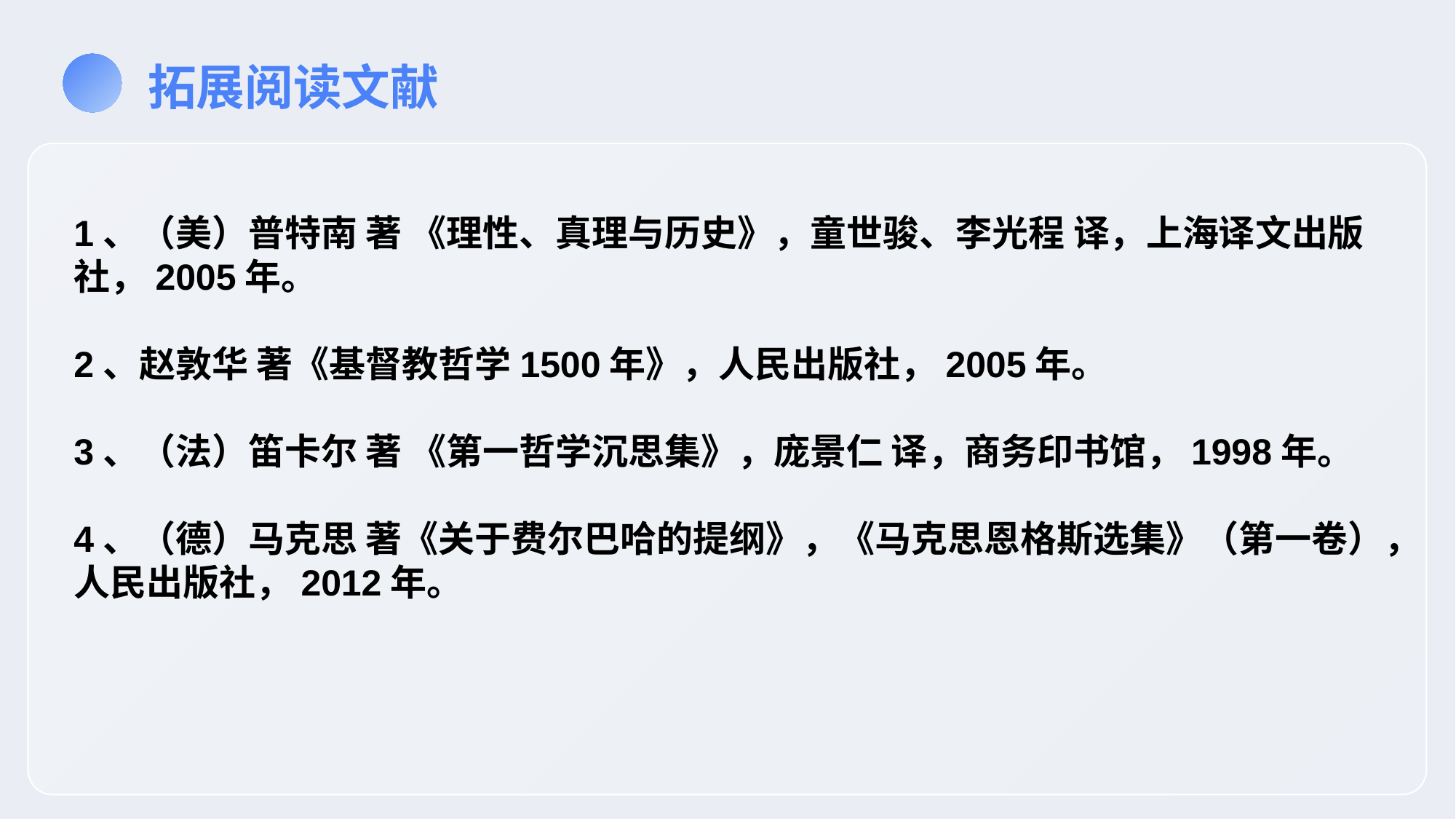

拓展阅读文献
1、（美）普特南 著 《理性、真理与历史》，童世骏、李光程 译，上海译文出版社，2005年。

2、赵敦华 著《基督教哲学1500年》，人民出版社，2005年。

3、（法）笛卡尔 著 《第一哲学沉思集》，庞景仁 译，商务印书馆，1998年。

4、（德）马克思 著《关于费尔巴哈的提纲》，《马克思恩格斯选集》（第一卷），人民出版社，2012年。